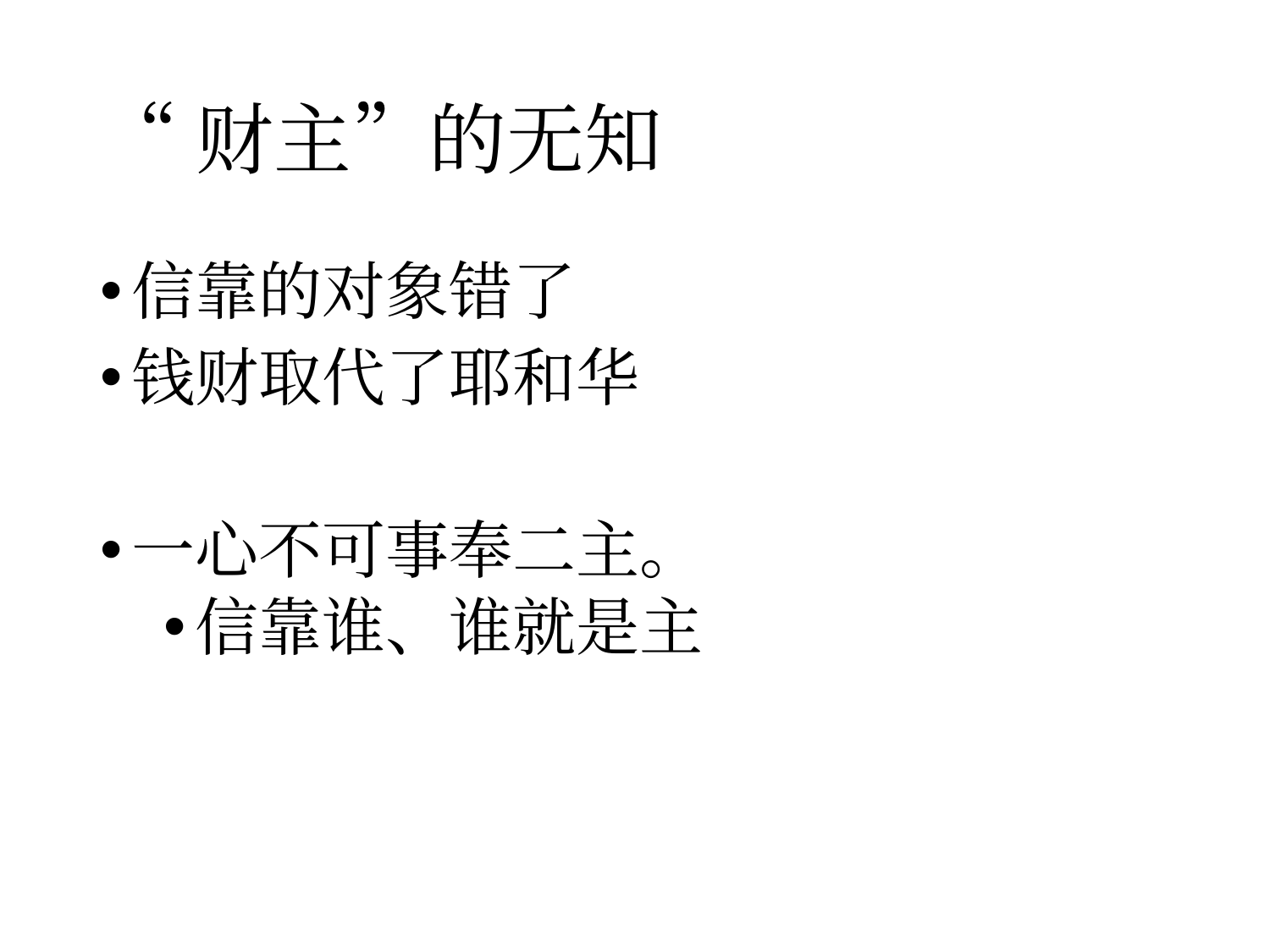

# “财主”的无知
信靠的对象错了
钱财取代了耶和华

一心不可事奉二主。
信靠谁、谁就是主